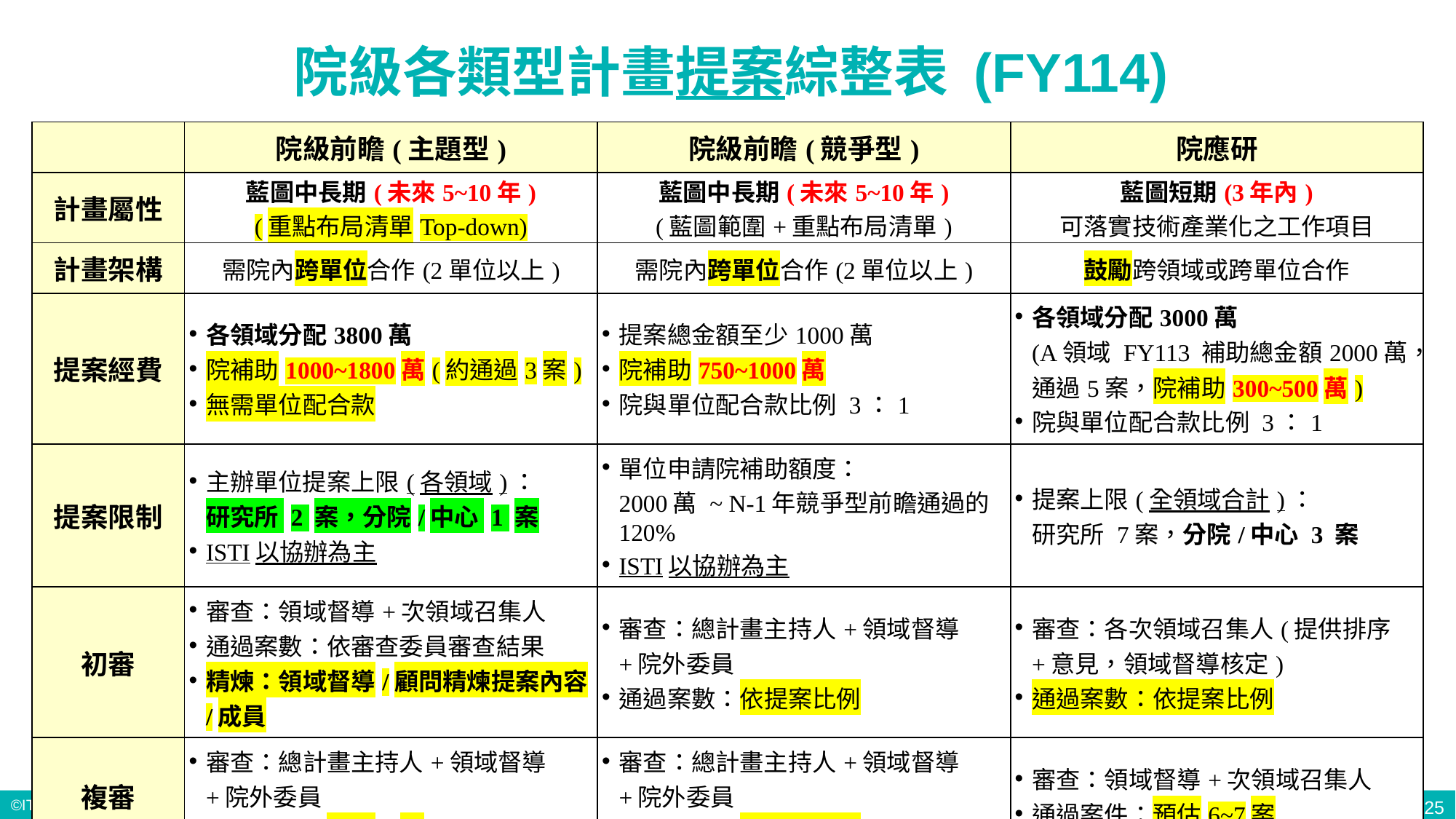

# 院級各類型計畫提案綜整表 (FY114)
|  | 院級前瞻(主題型) | 院級前瞻(競爭型) | 院應研 |
| --- | --- | --- | --- |
| 計畫屬性 | 藍圖中長期(未來5~10年) (重點布局清單Top-down) | 藍圖中長期(未來5~10年) (藍圖範圍+重點布局清單) | 藍圖短期(3年內) 可落實技術產業化之工作項目 |
| 計畫架構 | 需院內跨單位合作(2單位以上) | 需院內跨單位合作(2單位以上) | 鼓勵跨領域或跨單位合作 |
| 提案經費 | 各領域分配3800萬 院補助1000~1800萬(約通過3案) 無需單位配合款 | 提案總金額至少1000萬 院補助750~1000萬 院與單位配合款比例 3：1 | 各領域分配3000萬 (A領域 FY113 補助總金額2000萬，通過5案，院補助300~500萬) 院與單位配合款比例 3：1 |
| 提案限制 | 主辦單位提案上限(各領域)： 研究所 2 案，分院/中心 1 案 ISTI以協辦為主 | 單位申請院補助額度： 2000萬 ~ N-1年競爭型前瞻通過的120% ISTI以協辦為主 | 提案上限(全領域合計)： 研究所 7案，分院/中心 3 案 |
| 初審 | 審查：領域督導+次領域召集人 通過案數：依審查委員審查結果 精煉：領域督導/顧問精煉提案內容/成員 | 審查：總計畫主持人+領域督導+院外委員 通過案數：依提案比例 | 審查：各次領域召集人(提供排序+意見，領域督導核定) 通過案數：依提案比例 |
| 複審 | 審查：總計畫主持人+領域督導+院外委員 通過案件：通過3案 | 審查：總計畫主持人+領域督導+院外委員 通過案件：依提案比例 | 審查：領域督導+次領域召集人 通過案件：預估6~7案 |
25